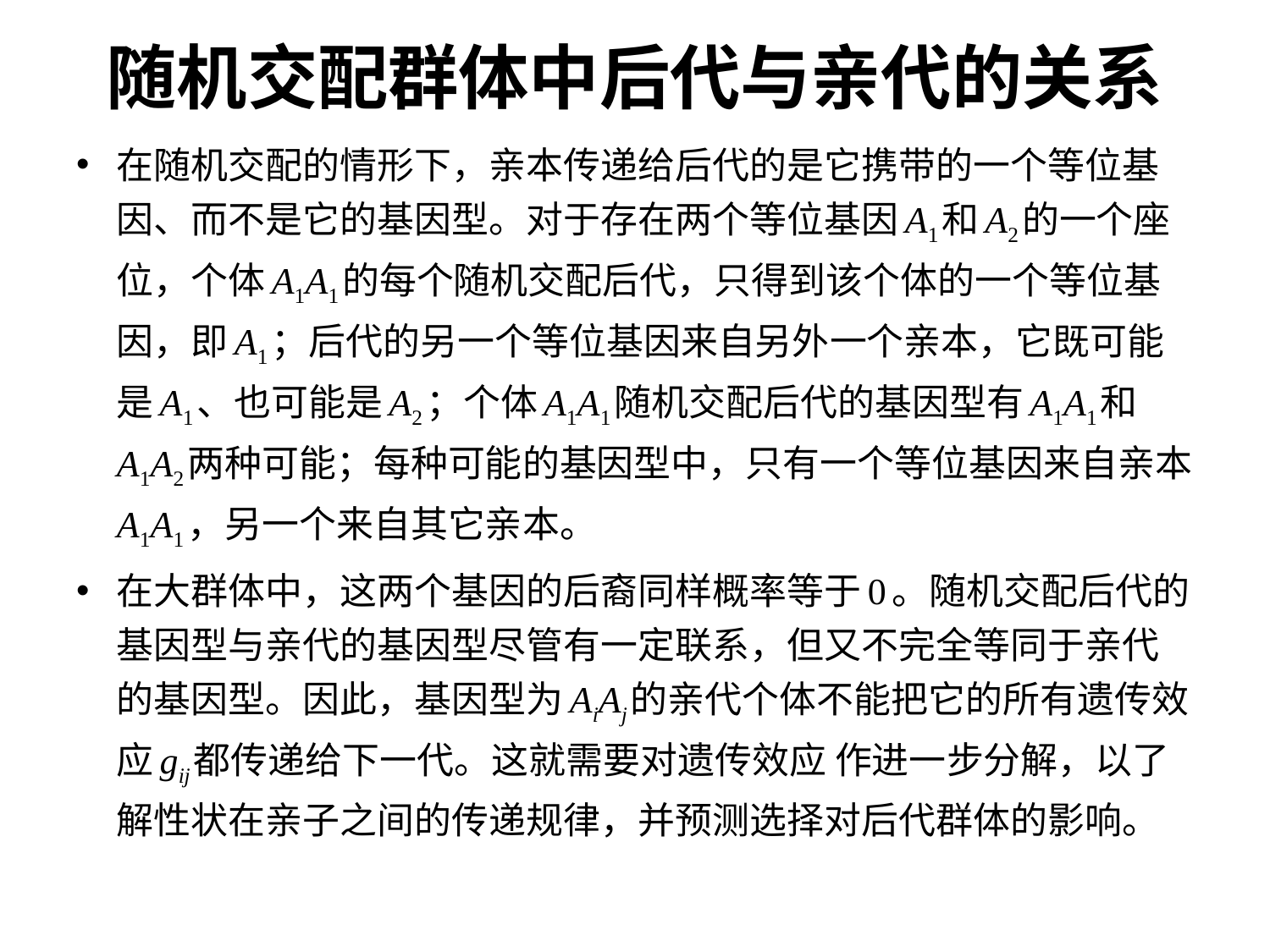

# 随机交配群体中后代与亲代的关系
在随机交配的情形下，亲本传递给后代的是它携带的一个等位基因、而不是它的基因型。对于存在两个等位基因A1和A2的一个座位，个体A1A1的每个随机交配后代，只得到该个体的一个等位基因，即A1；后代的另一个等位基因来自另外一个亲本，它既可能是A1、也可能是A2；个体A1A1随机交配后代的基因型有A1A1和A1A2两种可能；每种可能的基因型中，只有一个等位基因来自亲本A1A1，另一个来自其它亲本。
在大群体中，这两个基因的后裔同样概率等于0。随机交配后代的基因型与亲代的基因型尽管有一定联系，但又不完全等同于亲代的基因型。因此，基因型为AiAj的亲代个体不能把它的所有遗传效应gij都传递给下一代。这就需要对遗传效应 作进一步分解，以了解性状在亲子之间的传递规律，并预测选择对后代群体的影响。